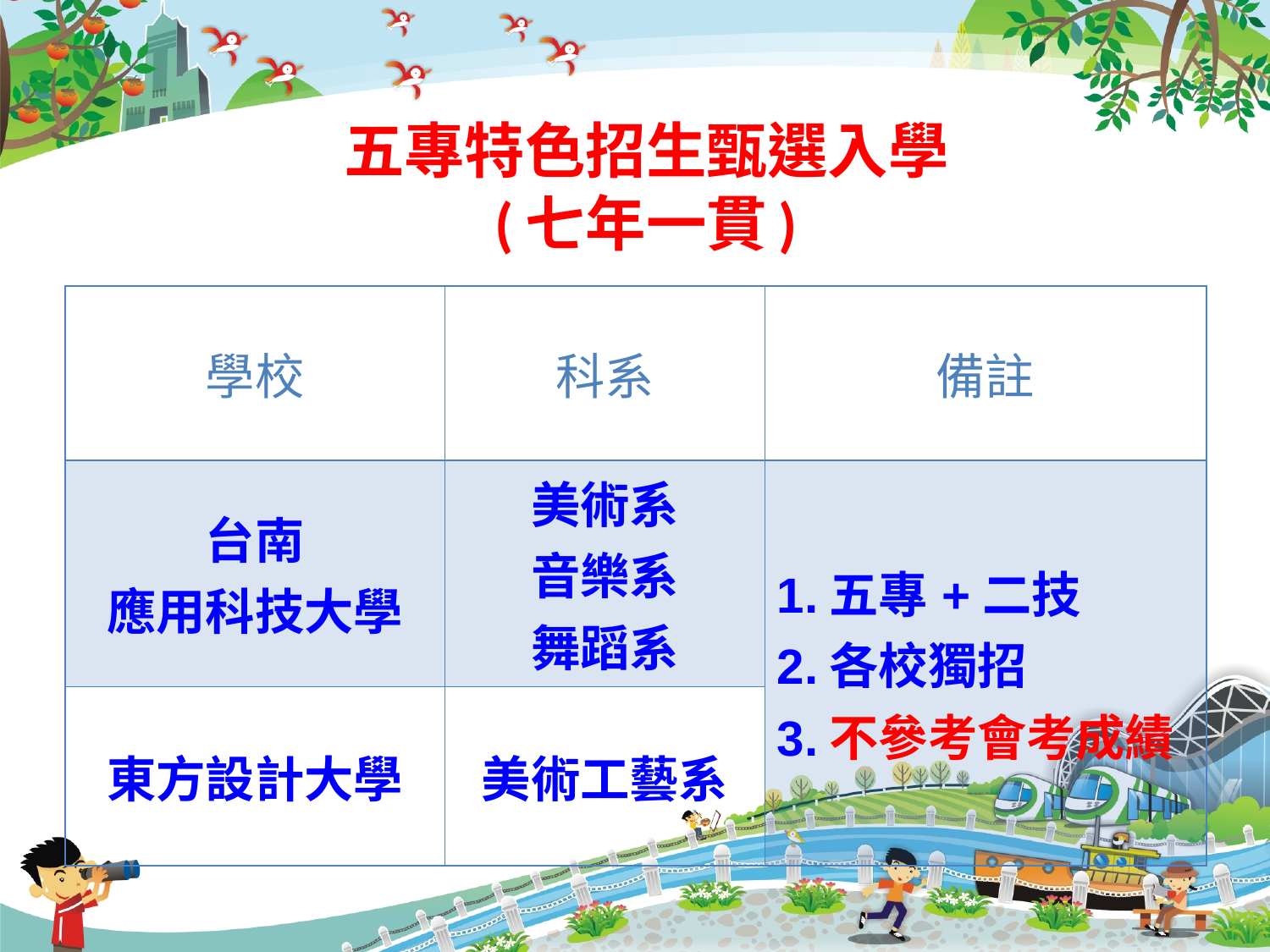

# 五專特色招生甄選入學 (七年一貫)
| 學校 | 科系 | 備註 |
| --- | --- | --- |
| 台南 應用科技大學 | 美術系 音樂系 舞蹈系 | 1.五專+二技 2.各校獨招 3.不參考會考成績 |
| 東方設計大學 | 美術工藝系 |  |